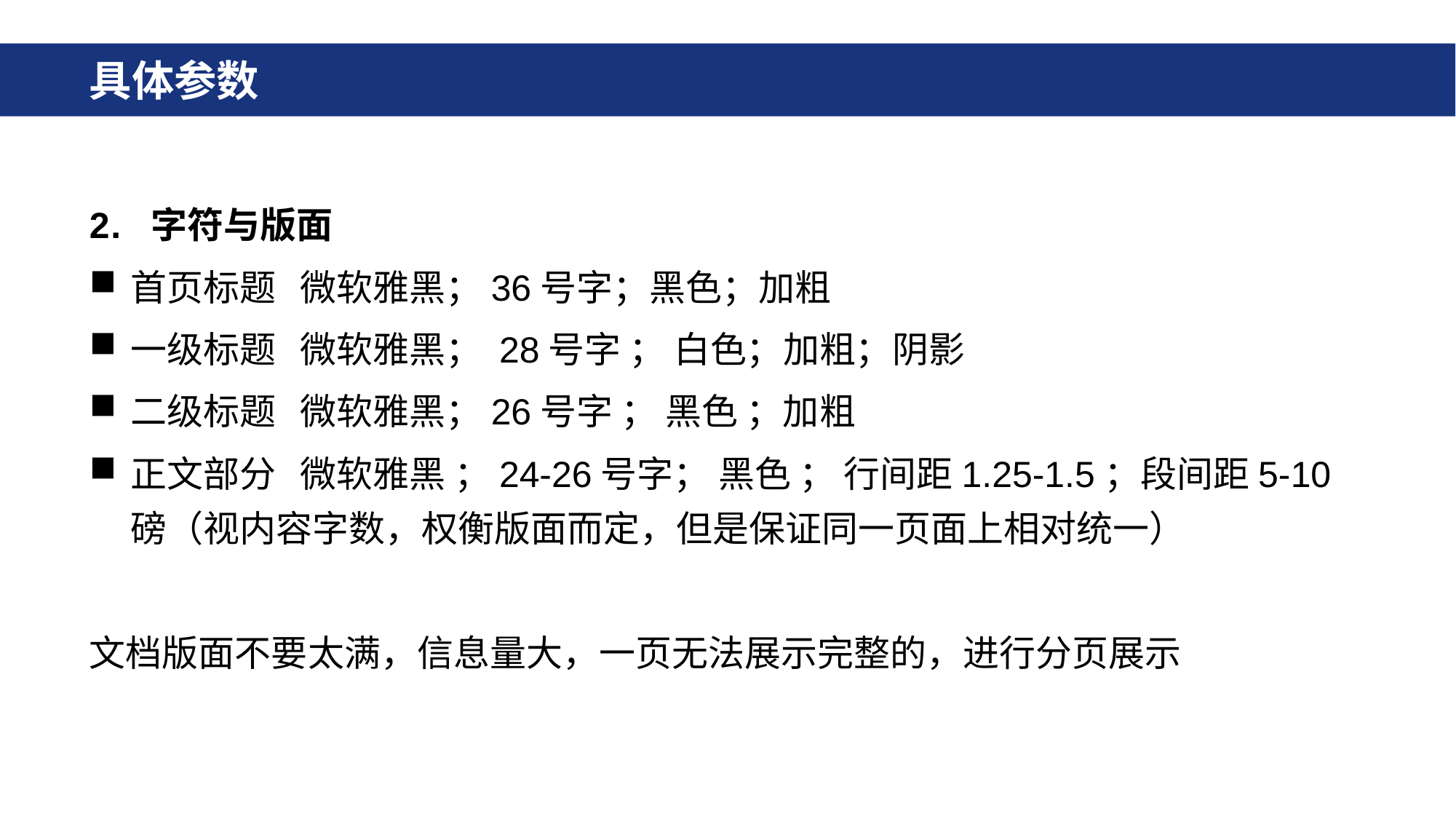

# 具体参数
字符与版面
首页标题   微软雅黑；36号字；黑色；加粗
一级标题   微软雅黑； 28号字 ； 白色；加粗；阴影
二级标题   微软雅黑；26号字 ； 黑色 ；加粗
正文部分   微软雅黑 ；24-26号字； 黑色 ； 行间距1.25-1.5；段间距5-10磅（视内容字数，权衡版面而定，但是保证同一页面上相对统一）

文档版面不要太满，信息量大，一页无法展示完整的，进行分页展示